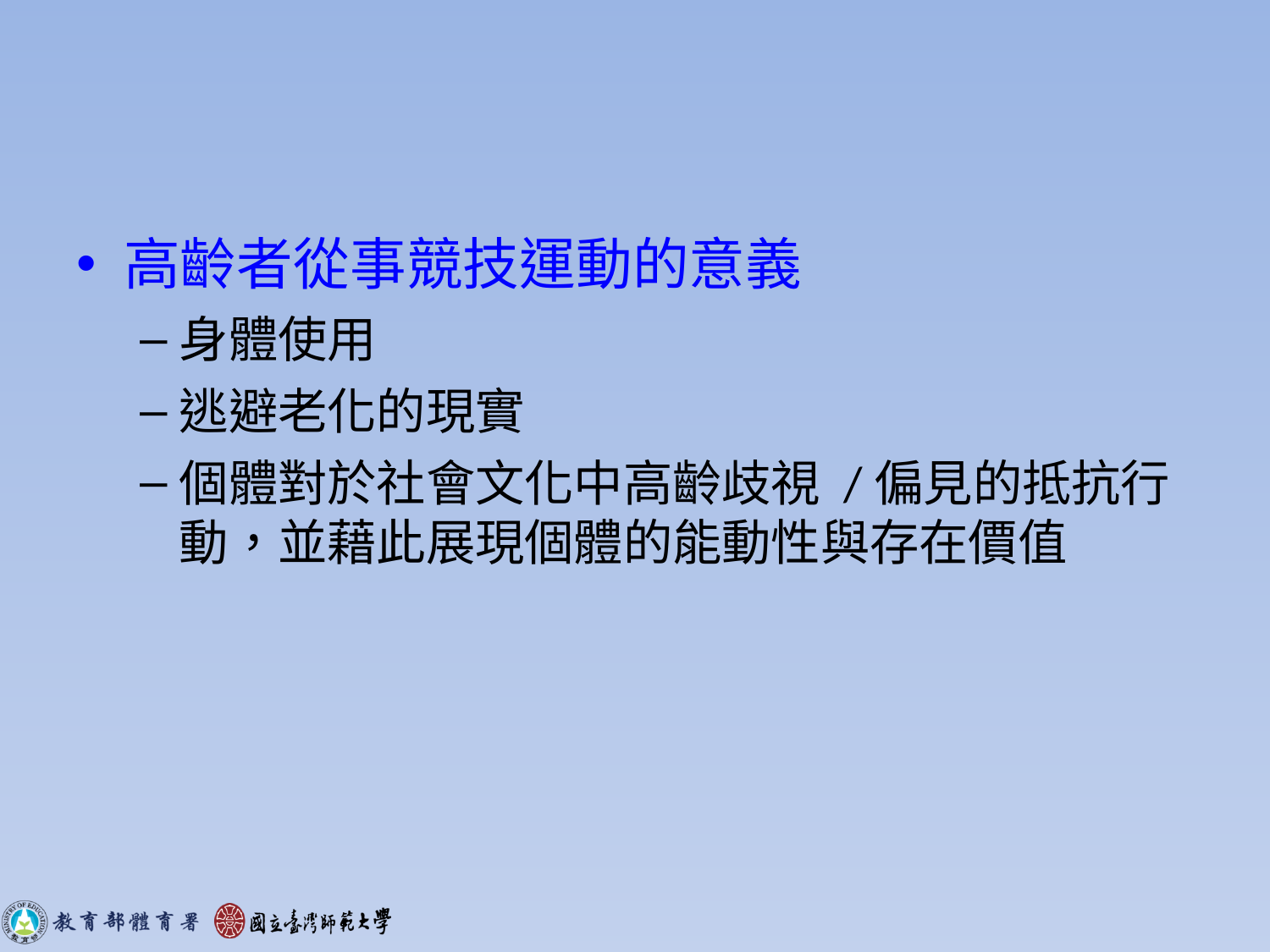

#
高齡者從事競技運動的意義
身體使用
逃避老化的現實
個體對於社會文化中高齡歧視 /偏見的抵抗行動，並藉此展現個體的能動性與存在價值